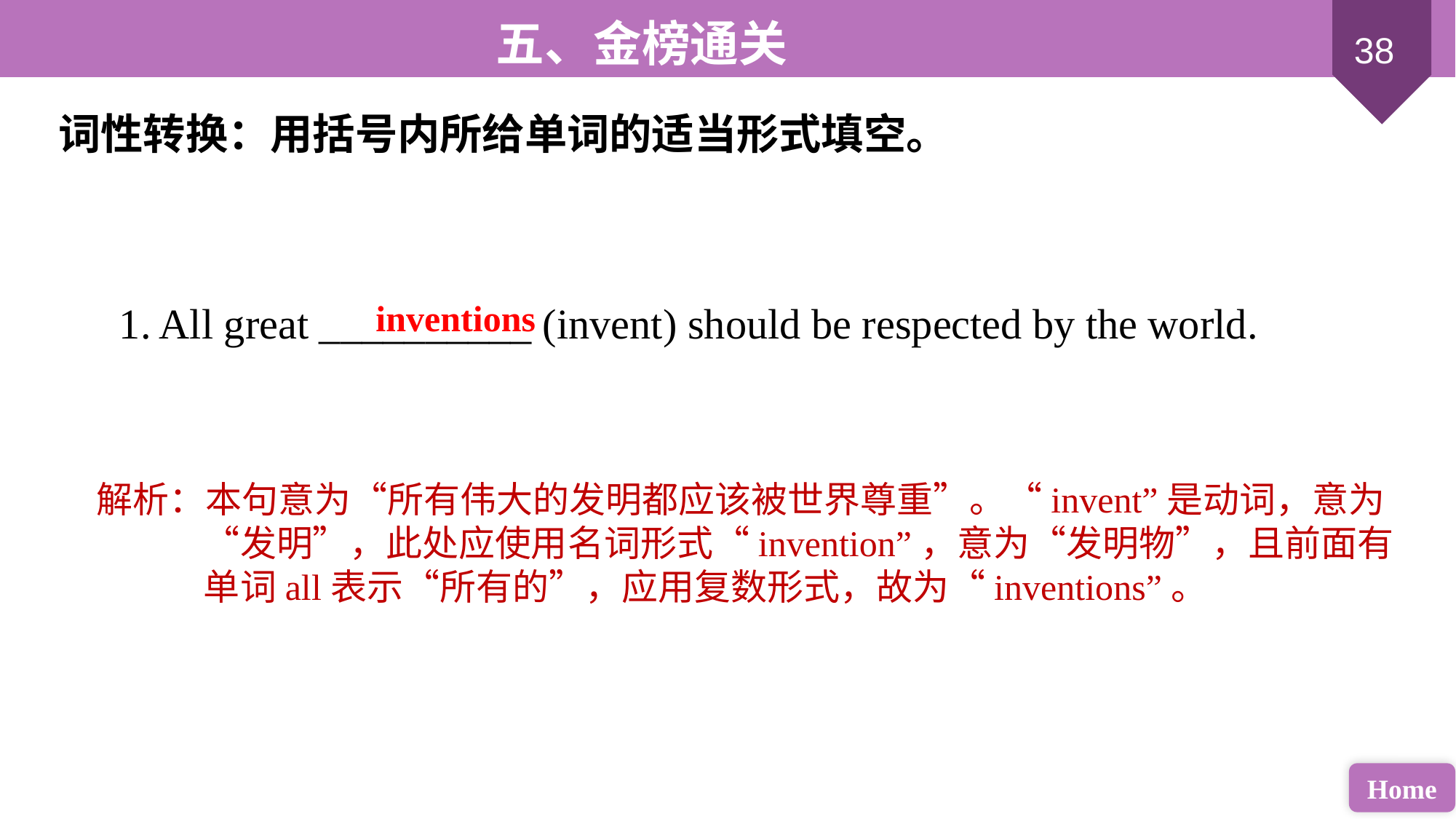

词性转换：用括号内所给单词的适当形式填空。
1. All great __________ (invent) should be respected by the world.
inventions
解析：本句意为“所有伟大的发明都应该被世界尊重”。“invent”是动词，意为“发明”，此处应使用名词形式“invention”，意为“发明物”，且前面有单词all表示“所有的”，应用复数形式，故为“inventions”。